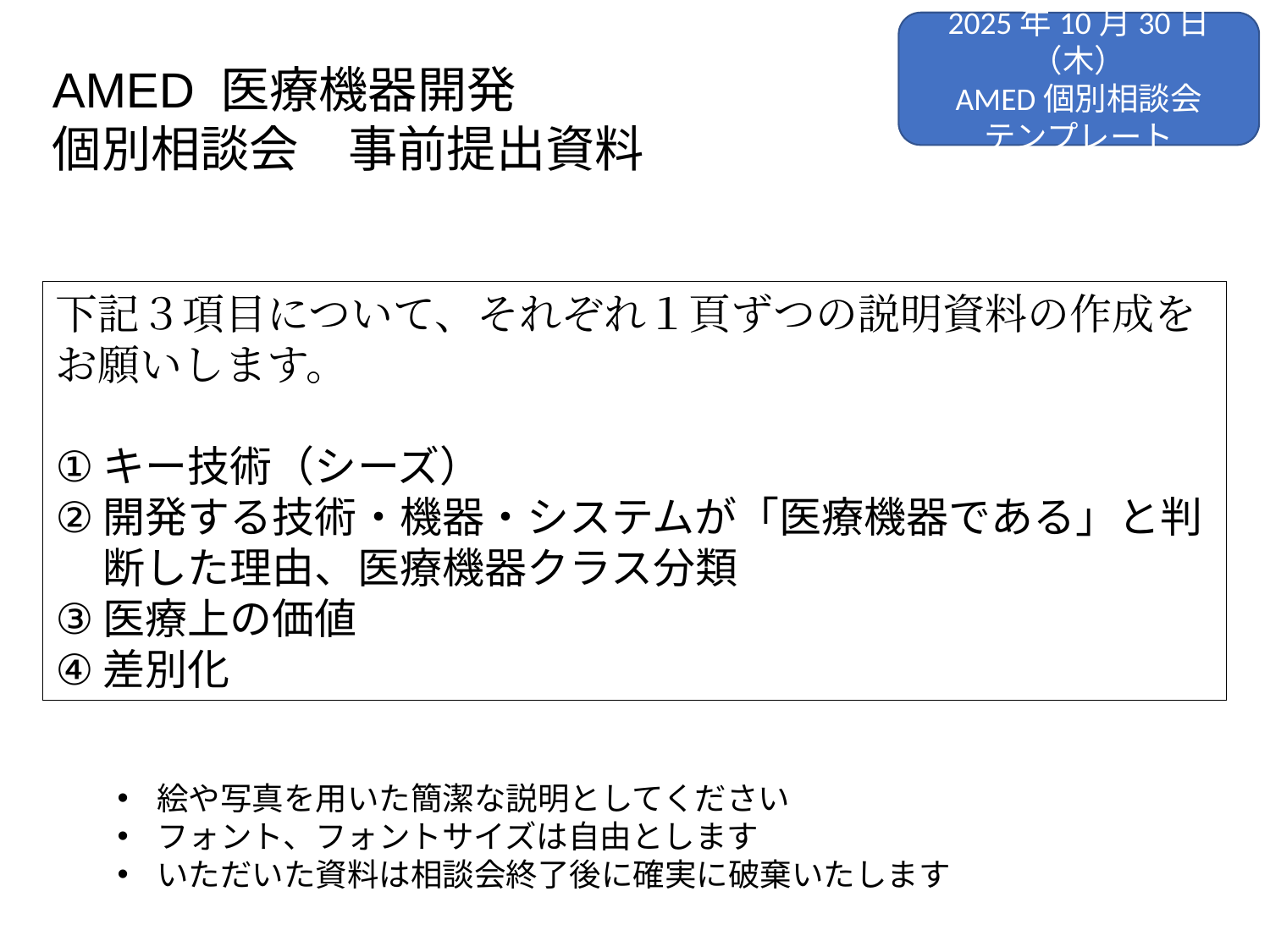

2025年10月30日（木）
AMED個別相談会
テンプレート
AMED 医療機器開発
個別相談会　事前提出資料
下記３項目について、それぞれ１頁ずつの説明資料の作成をお願いします。

キー技術（シーズ）
開発する技術・機器・システムが「医療機器である」と判断した理由、医療機器クラス分類
医療上の価値
差別化
絵や写真を用いた簡潔な説明としてください
フォント、フォントサイズは自由とします
いただいた資料は相談会終了後に確実に破棄いたします